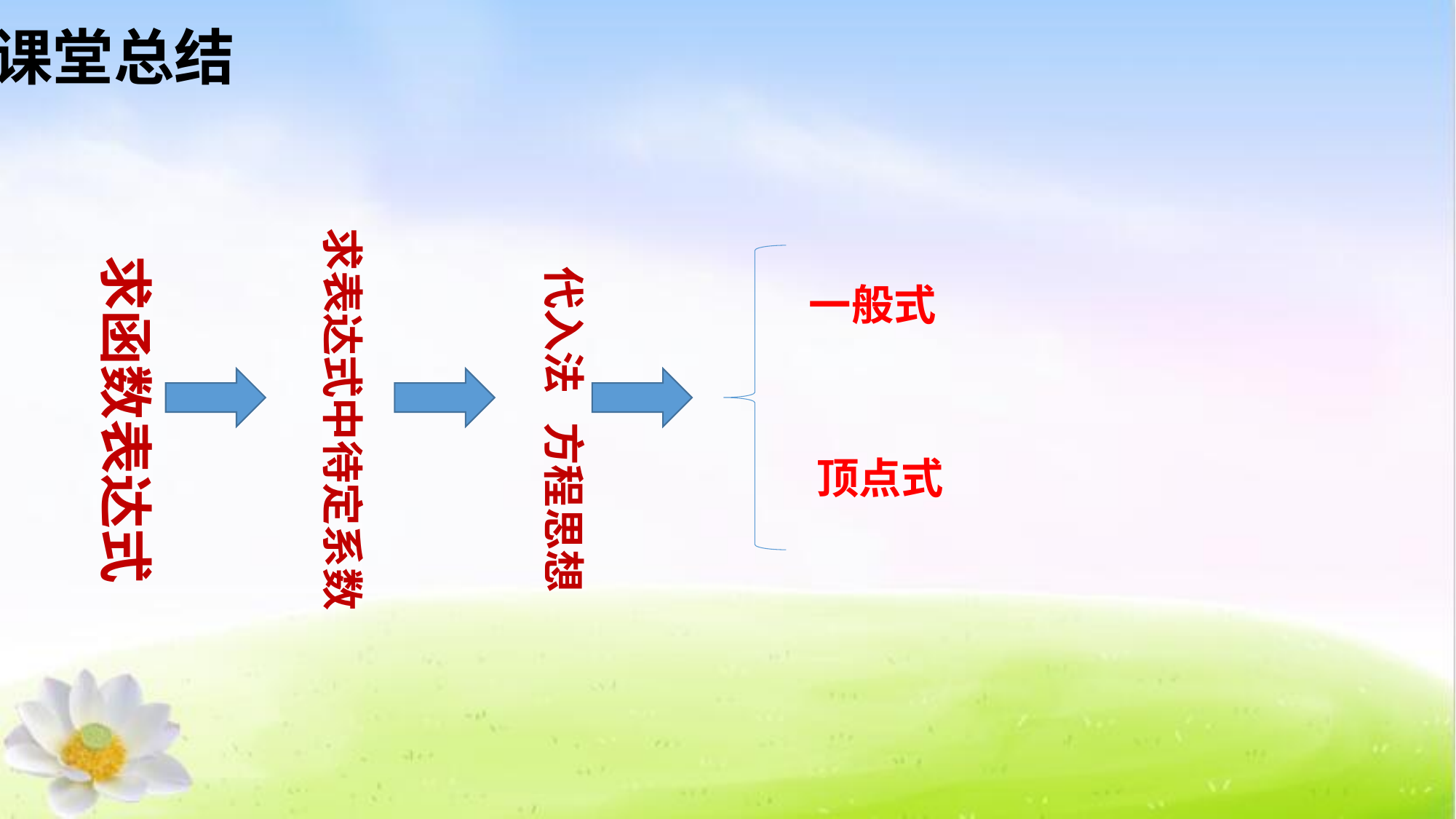

课堂总结
求表达式中待定系数
求函数表达式

代入法   方程思想
一般式

顶点式